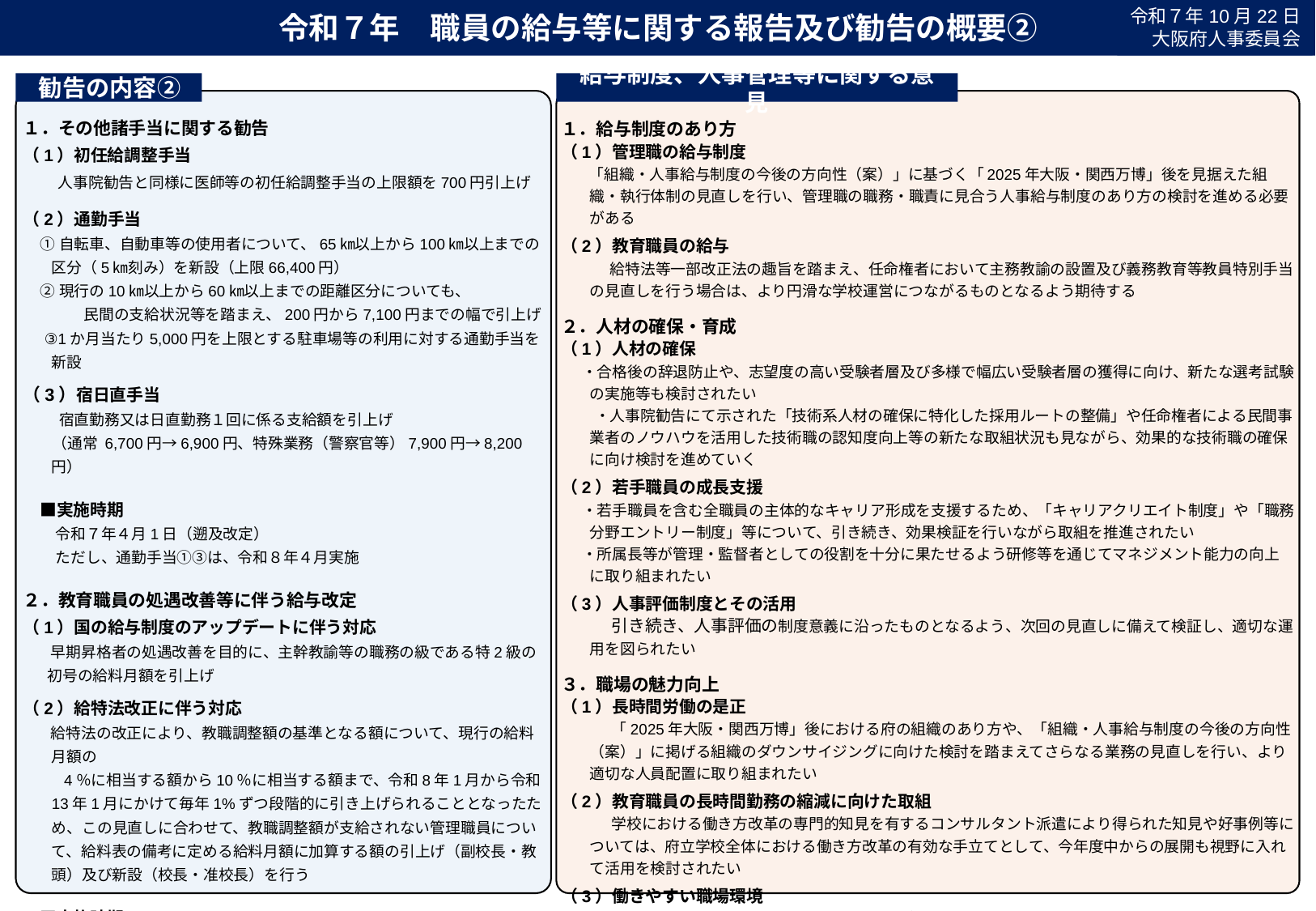

令和７年　職員の給与等に関する報告及び勧告の概要②
令和７年10月22日
大阪府人事委員会
 勧告の内容②
給与制度、人事管理等に関する意見

１．給与制度のあり方
（1）管理職の給与制度
       「組織・人事給与制度の今後の方向性（案）」に基づく「2025年大阪・関西万博」後を見据えた組織・執行体制の見直しを行い、管理職の職務・職責に見合う人事給与制度のあり方の検討を進める必要がある
（2）教育職員の給与
　　　 給特法等一部改正法の趣旨を踏まえ、任命権者において主務教諭の設置及び義務教育等教員特別手当の見直しを行う場合は、より円滑な学校運営につながるものとなるよう期待する
２．人材の確保・育成
（1）人材の確保
     ・合格後の辞退防止や、志望度の高い受験者層及び多様で幅広い受験者層の獲得に向け、新たな選考試験の実施等も検討されたい
　　 ・人事院勧告にて示された「技術系人材の確保に特化した採用ルートの整備」や任命権者による民間事業者のノウハウを活用した技術職の認知度向上等の新たな取組状況も見ながら、効果的な技術職の確保に向け検討を進めていく
（2）若手職員の成長支援
     ・若手職員を含む全職員の主体的なキャリア形成を支援するため、「キャリアクリエイト制度」や「職務分野エントリー制度」等について、引き続き、効果検証を行いながら取組を推進されたい
     ・所属長等が管理・監督者としての役割を十分に果たせるよう研修等を通じてマネジメント能力の向上に取り組まれたい
（3）人事評価制度とその活用
　　　引き続き、人事評価の制度意義に沿ったものとなるよう、次回の見直しに備えて検証し、適切な運用を図られたい
３．職場の魅力向上
（1）長時間労働の是正
　　　「2025年大阪・関西万博」後における府の組織のあり方や、「組織・人事給与制度の今後の方向性（案）」に掲げる組織のダウンサイジングに向けた検討を踏まえてさらなる業務の見直しを行い、より適切な人員配置に取り組まれたい
（2）教育職員の長時間勤務の縮減に向けた取組
　　　学校における働き方改革の専門的知見を有するコンサルタント派遣により得られた知見や好事例等については、府立学校全体における働き方改革の有効な手立てとして、今年度中からの展開も視野に入れて活用を検討されたい
（3）働きやすい職場環境
　　 ・テレワーク等の制度の活用状況が本府のめざす働き方改革の趣旨に沿ったものとなっているかを検証し、さらなる取組の推進につなげていく必要がある
　　 ・上司と部下の信頼関係を構築、強化するためにも、所属長等は「1on１ミーティング」を有効に活用する必要がある
　　 ・ハラスメントのない職場環境づくりに向けて、引き続き、職員への啓発、研修及び相談体制の整備とともに、職場におけるコミュニケーションの活性化のための対策を講じられたい
１．その他諸手当に関する勧告
（1）初任給調整手当
　     人事院勧告と同様に医師等の初任給調整手当の上限額を700円引上げ
（2）通勤手当
     ①自転車、自動車等の使用者について、65㎞以上から100㎞以上までの区分（5㎞刻み）を新設（上限66,400円）
     ②現行の10㎞以上から60㎞以上までの距離区分についても、
　　　　民間の支給状況等を踏まえ、200円から7,100円までの幅で引上げ
     ③1か月当たり5,000円を上限とする駐車場等の利用に対する通勤手当を新設
（3）宿日直手当
     　宿直勤務又は日直勤務１回に係る支給額を引上げ
  　 （通常 6,700円→6,900円、特殊業務（警察官等）7,900円→8,200円）
　■実施時期
    　令和７年４月1日（遡及改定）
   　 ただし、通勤手当①③は、令和８年４月実施
２．教育職員の処遇改善等に伴う給与改定
（1）国の給与制度のアップデートに伴う対応
       早期昇格者の処遇改善を目的に、主幹教諭等の職務の級である特2級の
      初号の給料月額を引上げ
（2）給特法改正に伴う対応
       給特法の改正により、教職調整額の基準となる額について、現行の給料月額の
　　  4％に相当する額から10％に相当する額まで、令和8年1月から令和13年1月にかけて毎年1%ずつ段階的に引き上げられることとなったため、この見直しに合わせて、教職調整額が支給されない管理職員について、給料表の備考に定める給料月額に加算する額の引上げ（副校長・教頭）及び新設（校長・准校長）を行う
　■実施時期
     　令和８年１月１日